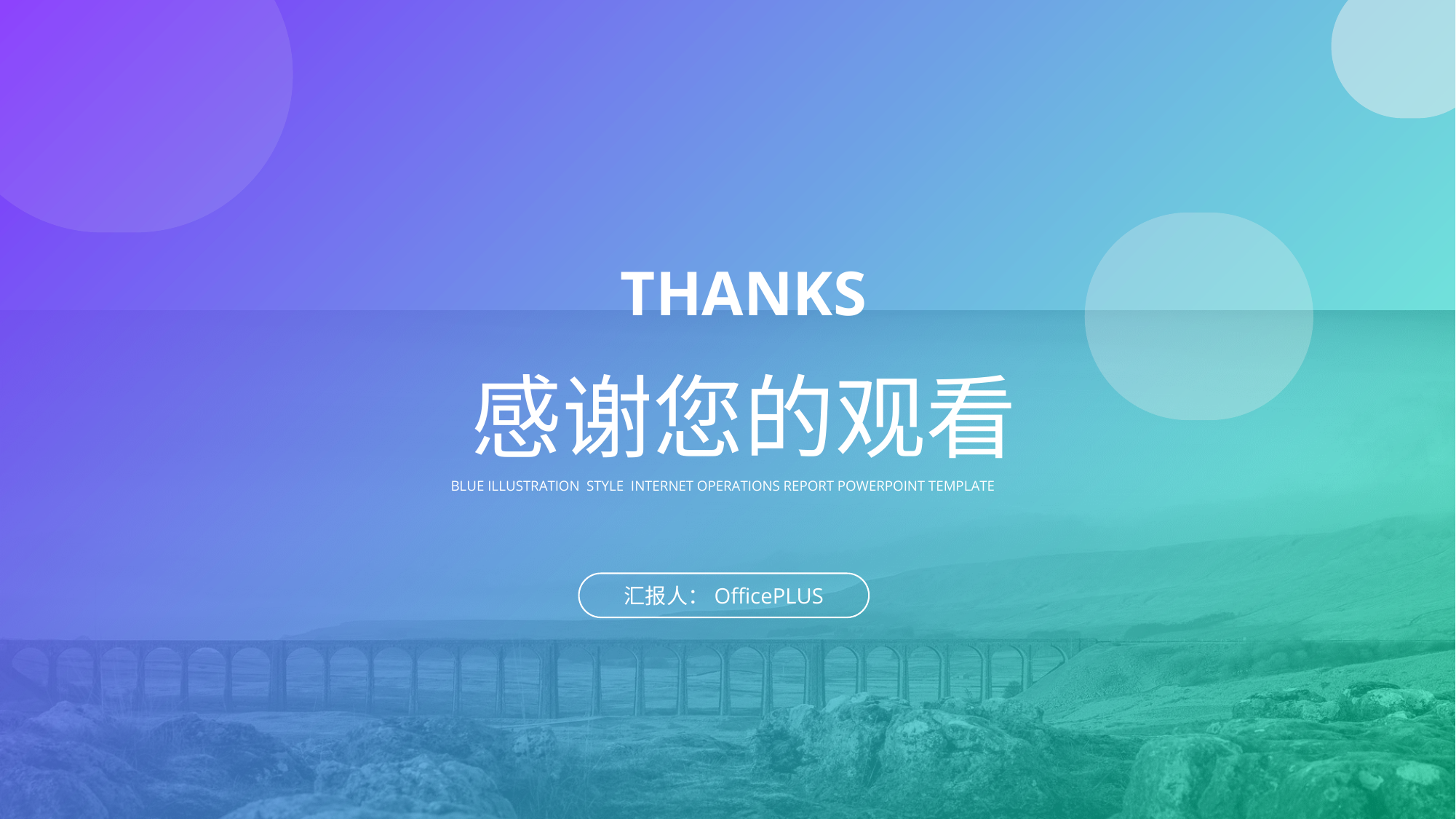

THANKS
感谢您的观看
BLUE ILLUSTRATION  STYLE  INTERNET OPERATIONS REPORT POWERPOINT TEMPLATE
汇报人：OfficePLUS